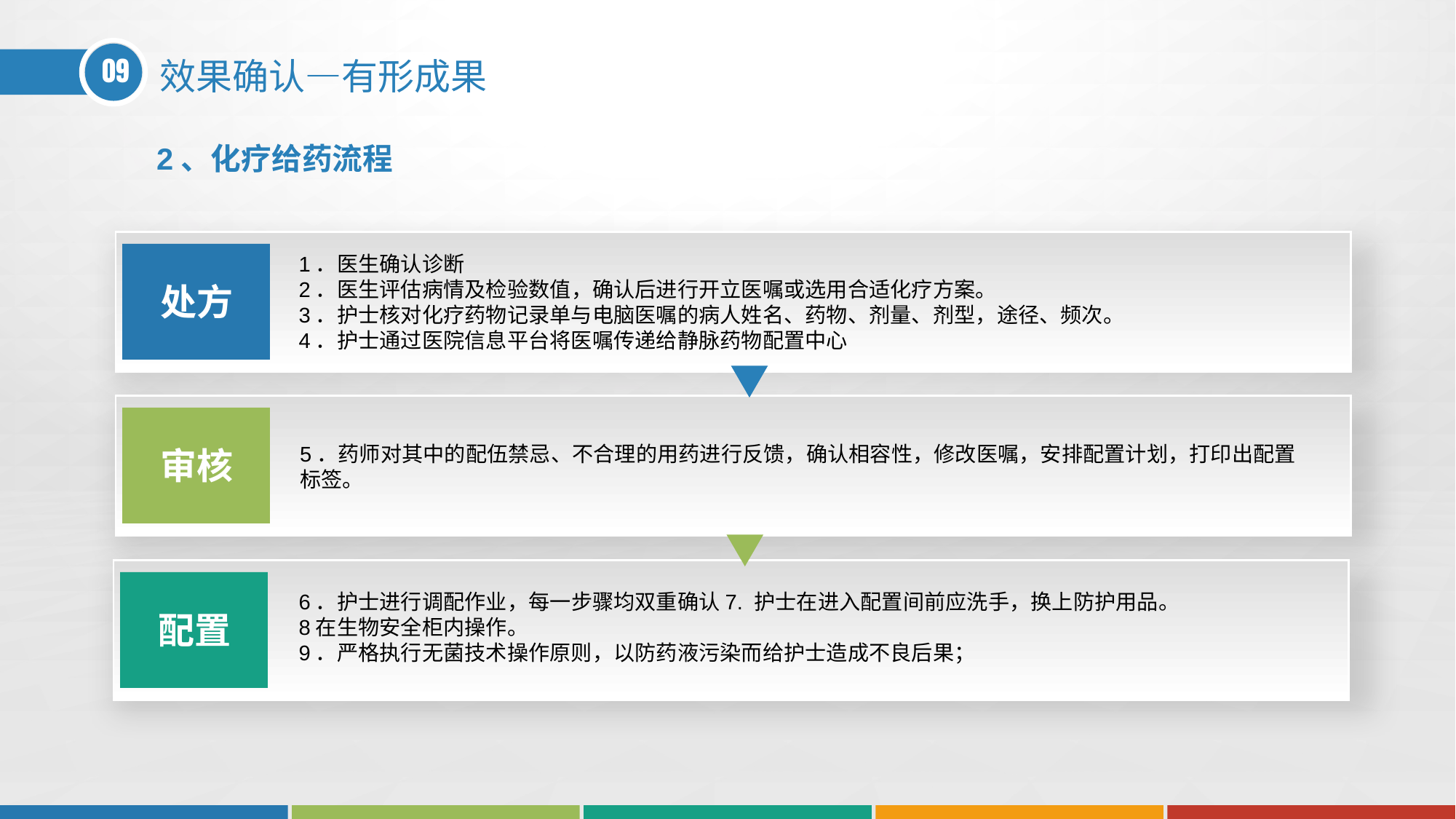

09
效果确认—有形成果

2、化疗给药流程

处方
1．医生确认诊断
2．医生评估病情及检验数值，确认后进行开立医嘱或选用合适化疗方案。
3．护士核对化疗药物记录单与电脑医嘱的病人姓名、药物、剂量、剂型，途径、频次。
4．护士通过医院信息平台将医嘱传递给静脉药物配置中心

审核
5．药师对其中的配伍禁忌、不合理的用药进行反馈，确认相容性，修改医嘱，安排配置计划，打印出配置标签。

配置
6．护士进行调配作业，每一步骤均双重确认7. 护士在进入配置间前应洗手，换上防护用品。
8在生物安全柜内操作。
9．严格执行无菌技术操作原则，以防药液污染而给护士造成不良后果；